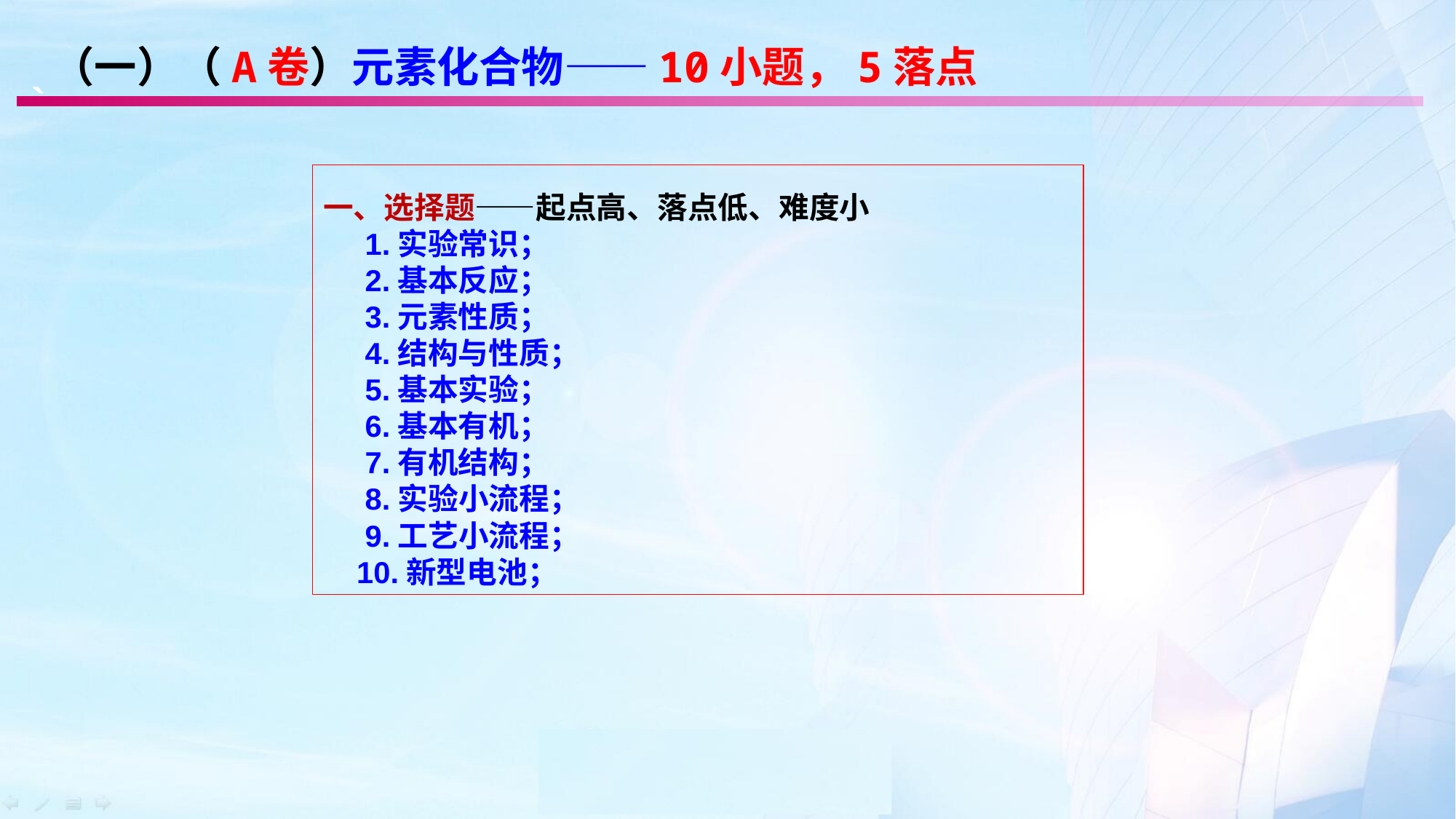

（一）（A卷）元素化合物——10小题，5落点
`
一、选择题——起点高、落点低、难度小
     1.实验常识；
     2.基本反应；
     3.元素性质；
     4.结构与性质；
     5.基本实验；
     6.基本有机；
     7.有机结构；
     8.实验小流程；
     9.工艺小流程；
    10.新型电池；